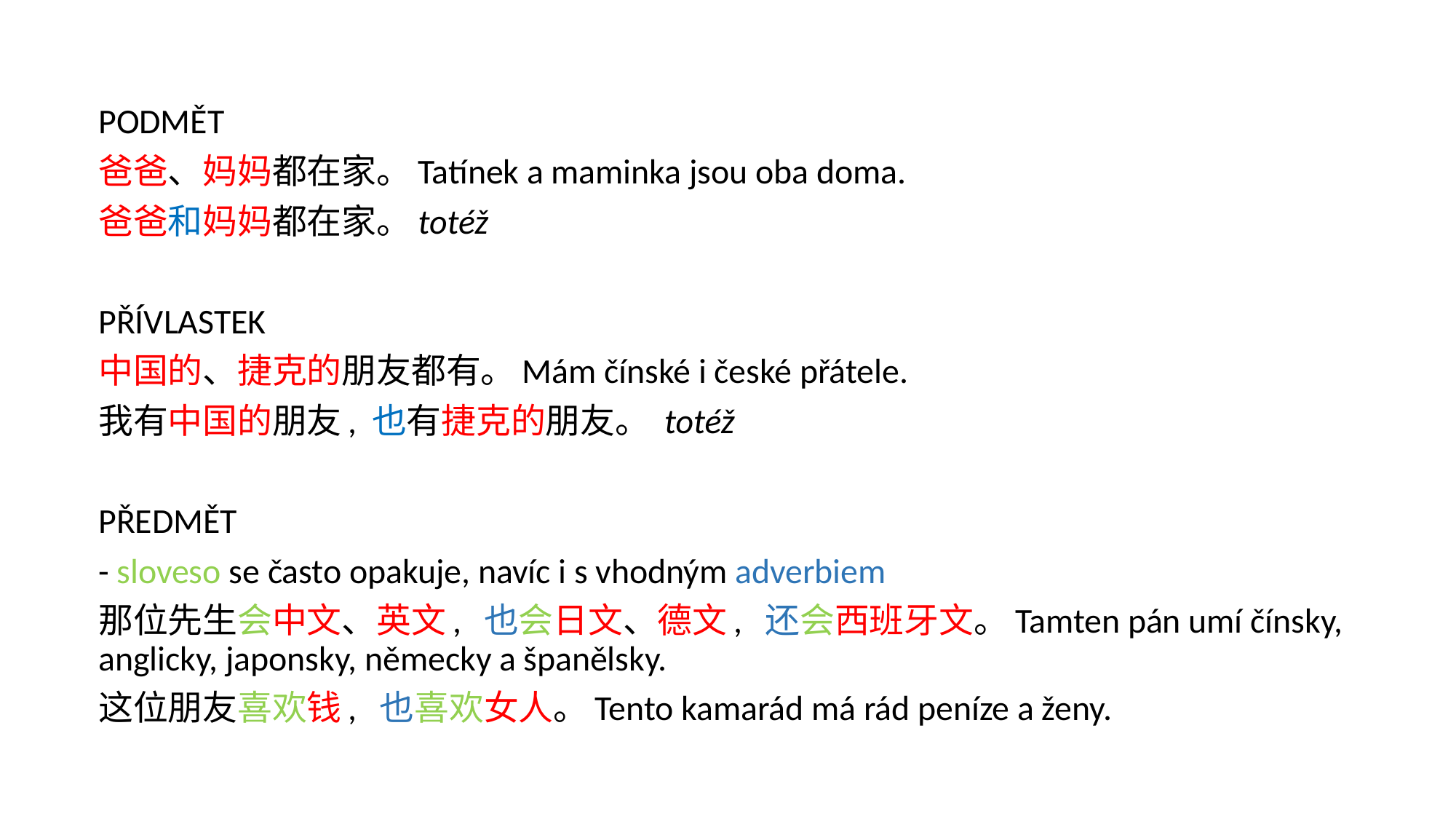

PODMĚT
爸爸、妈妈都在家。Tatínek a maminka jsou oba doma.
爸爸和妈妈都在家。totéž

PŘÍVLASTEK
中国的、捷克的朋友都有。Mám čínské i české přátele.
我有中国的朋友, 也有捷克的朋友。 totéž

PŘEDMĚT
- sloveso se často opakuje, navíc i s vhodným adverbiem
那位先生会中文、英文,  也会日文、德文,  还会西班牙文。Tamten pán umí čínsky, anglicky, japonsky, německy a španělsky.
这位朋友喜欢钱,  也喜欢女人。Tento kamarád má rád peníze a ženy.